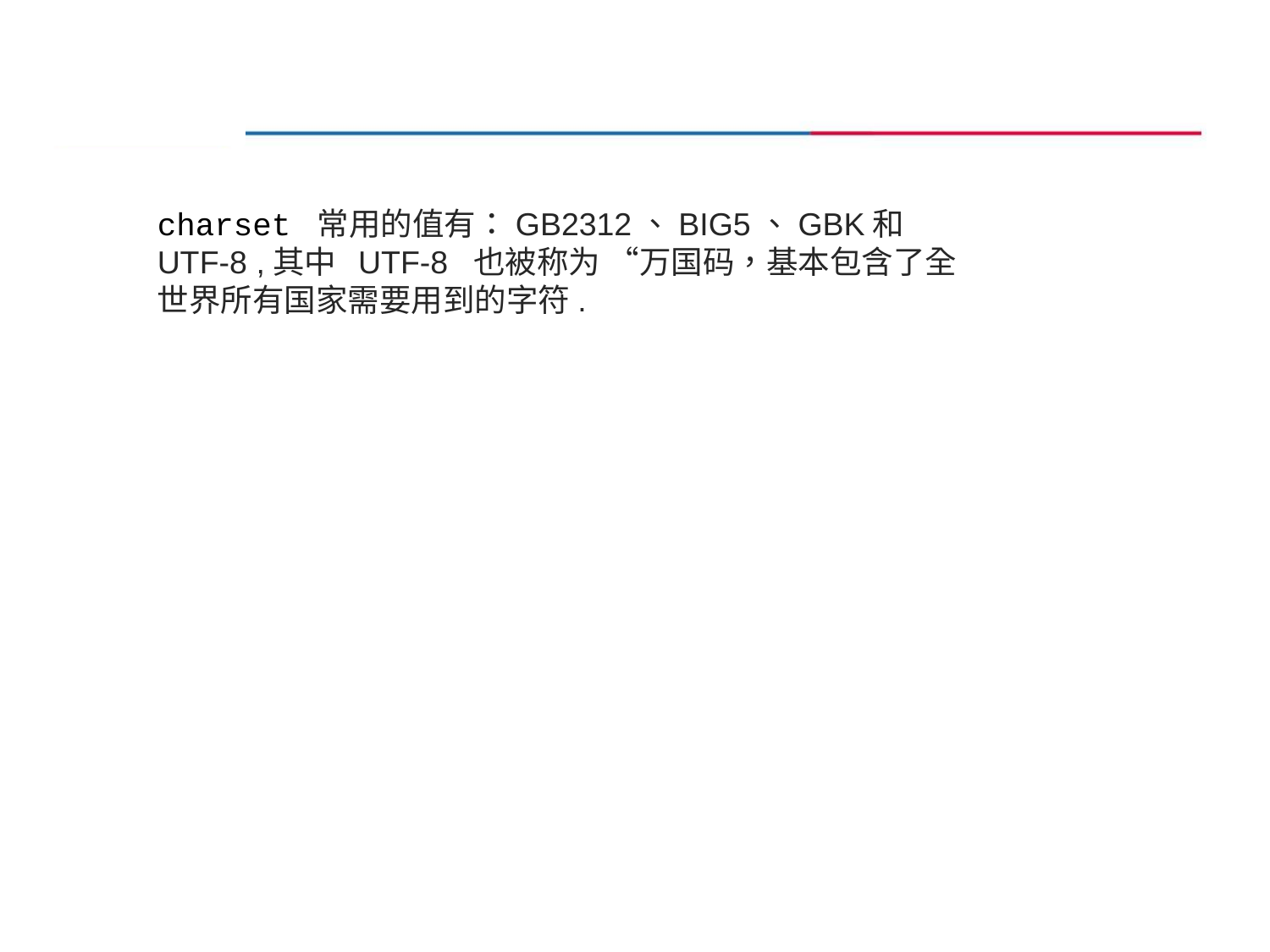

charset 常用的值有：GB2312、BIG5、GBK和UTF-8 ,其中  UTF-8  也被称为 “万国码，基本包含了全世界所有国家需要用到的字符.